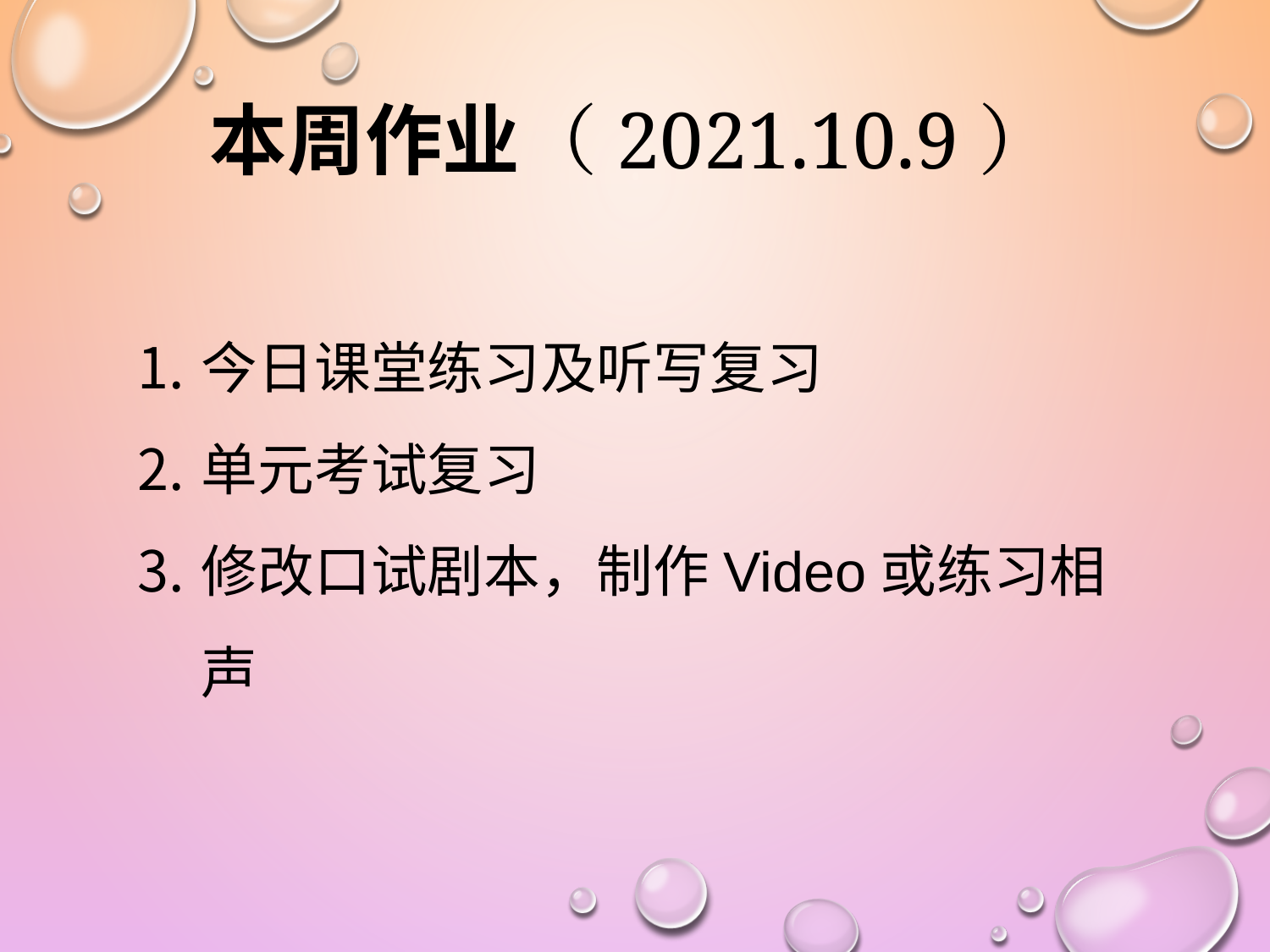

本周作业（2021.10.9）
今日课堂练习及听写复习
单元考试复习
修改口试剧本，制作Video或练习相声